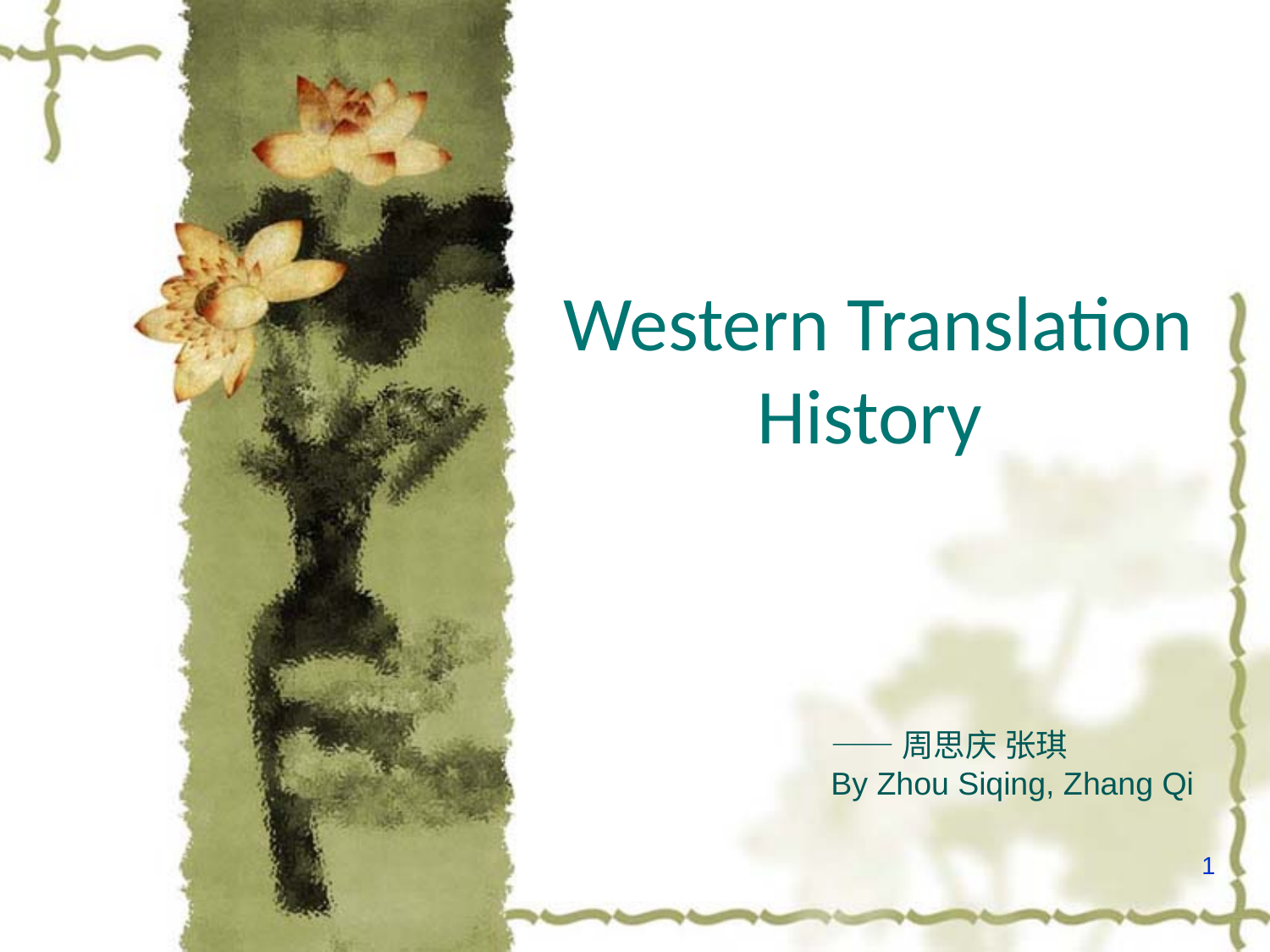

Western Translation History
——周思庆 张琪
By Zhou Siqing, Zhang Qi
1